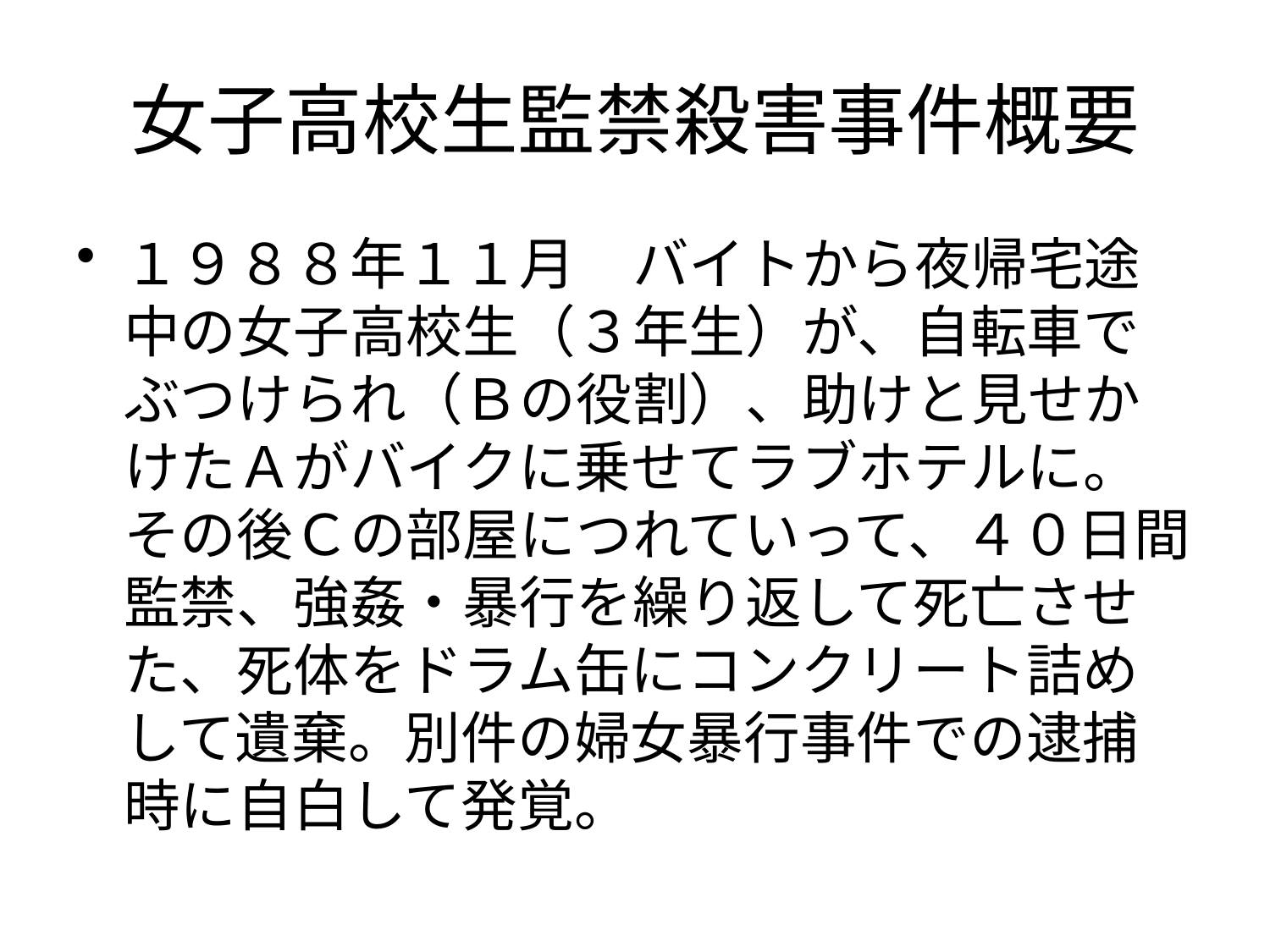

# 女子高校生監禁殺害事件概要
１９８８年１１月　バイトから夜帰宅途中の女子高校生（３年生）が、自転車でぶつけられ（Ｂの役割）、助けと見せかけたＡがバイクに乗せてラブホテルに。その後Ｃの部屋につれていって、４０日間監禁、強姦・暴行を繰り返して死亡させた、死体をドラム缶にコンクリート詰めして遺棄。別件の婦女暴行事件での逮捕時に自白して発覚。